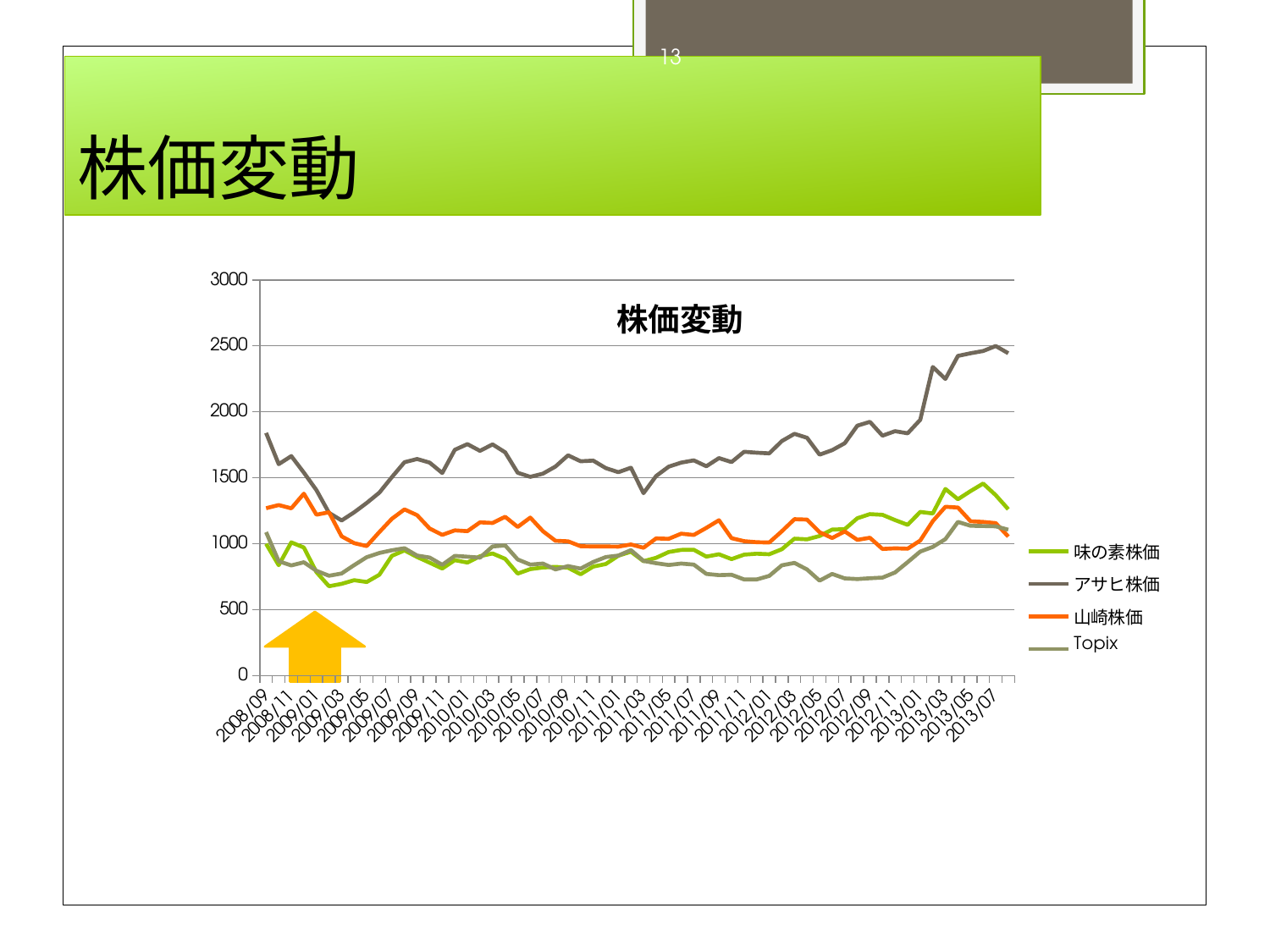

13
# 株価変動

### Chart: 株価変動

| Category |  |  |  |  |
|---|---|---|---|---|
| 2008/09 | 999.0 | 1840.0 | 1269.0 | 1087.41 |
| 2008/10 | 837.0 | 1603.0 | 1293.0 | 867.12 |
| 2008/11 | 1010.0 | 1664.0 | 1268.0 | 834.82 |
| 2008/12 | 971.0 | 1539.0 | 1379.0 | 859.24 |
| 2009/01 | 784.0 | 1406.0 | 1220.0 | 794.03 |
| 2009/02 | 677.0 | 1234.0 | 1238.0 | 756.71 |
| 2009/03 | 695.0 | 1176.0 | 1056.0 | 773.66 |
| 2009/04 | 723.0 | 1238.0 | 1004.0 | 837.79 |
| 2009/05 | 709.0 | 1309.0 | 982.0 | 897.91 |
| 2009/06 | 764.0 | 1387.0 | 1088.0 | 929.76 |
| 2009/07 | 908.0 | 1505.0 | 1189.0 | 950.26 |
| 2009/08 | 949.0 | 1618.0 | 1260.0 | 965.73 |
| 2009/09 | 899.0 | 1642.0 | 1216.0 | 909.84 |
| 2009/10 | 856.0 | 1615.0 | 1115.0 | 894.67 |
| 2009/11 | 811.0 | 1536.0 | 1067.0 | 839.94 |
| 2009/12 | 875.0 | 1712.0 | 1101.0 | 907.59 |
| 2010/01 | 857.0 | 1755.0 | 1095.0 | 901.12 |
| 2010/02 | 905.0 | 1704.0 | 1162.0 | 894.1 |
| 2010/03 | 926.0 | 1753.0 | 1157.0 | 978.81 |
| 2010/04 | 885.0 | 1693.0 | 1204.0 | 987.04 |
| 2010/05 | 773.0 | 1538.0 | 1127.0 | 880.46 |
| 2010/06 | 807.0 | 1507.0 | 1198.0 | 841.42 |
| 2010/07 | 819.0 | 1531.0 | 1095.0 | 849.5 |
| 2010/08 | 824.0 | 1585.0 | 1022.0 | 804.67 |
| 2010/09 | 817.0 | 1670.0 | 1018.0 | 829.51 |
| 2010/10 | 768.0 | 1625.0 | 981.0 | 810.91 |
| 2010/11 | 826.0 | 1630.0 | 979.0 | 860.94 |
| 2010/12 | 846.0 | 1573.0 | 979.0 | 898.8 |
| 2011/01 | 909.0 | 1542.0 | 978.0 | 910.08 |
| 2011/02 | 939.0 | 1576.0 | 994.0 | 951.27 |
| 2011/03 | 867.0 | 1383.0 | 969.0 | 869.38 |
| 2011/04 | 893.0 | 1513.0 | 1040.0 | 851.85 |
| 2011/05 | 937.0 | 1584.0 | 1037.0 | 838.48 |
| 2011/06 | 953.0 | 1615.0 | 1076.0 | 849.22 |
| 2011/07 | 954.0 | 1632.0 | 1066.0 | 841.37 |
| 2011/08 | 902.0 | 1587.0 | 1120.0 | 770.6 |
| 2011/09 | 920.0 | 1649.0 | 1178.0 | 761.17 |
| 2011/10 | 883.0 | 1619.0 | 1042.0 | 764.06 |
| 2011/11 | 917.0 | 1697.0 | 1019.0 | 728.46 |
| 2011/12 | 924.0 | 1690.0 | 1011.0 | 728.61 |
| 2012/01 | 920.0 | 1685.0 | 1009.0 | 755.27 |
| 2012/02 | 958.0 | 1778.0 | 1094.0 | 835.96 |
| 2012/03 | 1038.0 | 1833.0 | 1186.0 | 854.35 |
| 2012/04 | 1033.0 | 1803.0 | 1183.0 | 804.27 |
| 2012/05 | 1058.0 | 1675.0 | 1087.0 | 719.49 |
| 2012/06 | 1107.0 | 1709.0 | 1043.0 | 770.08 |
| 2012/07 | 1110.0 | 1762.0 | 1093.0 | 736.31 |
| 2012/08 | 1193.0 | 1895.0 | 1029.0 | 731.64 |
| 2012/09 | 1224.0 | 1924.0 | 1045.0 | 737.42 |
| 2012/10 | 1219.0 | 1819.0 | 960.0 | 742.33 |
| 2012/11 | 1179.0 | 1853.0 | 965.0 | 781.46 |
| 2012/12 | 1143.0 | 1837.0 | 962.0 | 859.8 |
| 2013/01 | 1241.0 | 1939.0 | 1024.0 | 940.25 |
| 2013/02 | 1229.0 | 2340.0 | 1171.0 | 975.66 |
| 2013/03 | 1415.0 | 2249.0 | 1280.0 | 1034.71 |
| 2013/04 | 1337.0 | 2424.0 | 1274.0 | 1165.13 |
| 2013/05 | 1399.0 | 2444.0 | 1170.0 | 1135.78 |
| 2013/06 | 1456.0 | 2461.0 | 1165.0 | 1133.84 |
| 2013/07 | 1368.0 | 2499.0 | 1156.0 | 1131.7 |
| 2013/08 | 1261.0 | 2444.0 | 1054.0 | 1106.05 |